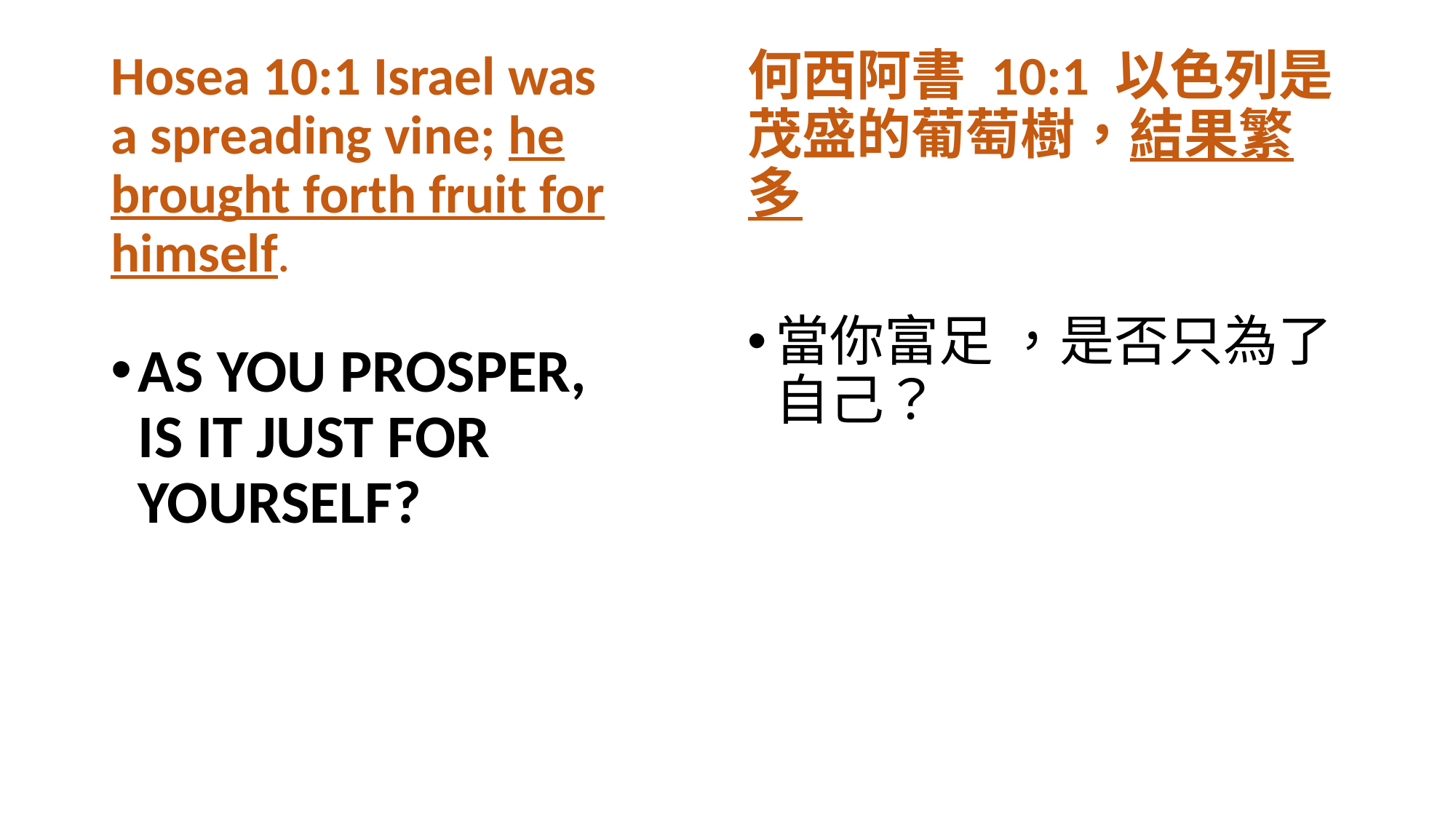

Hosea 10:1 Israel was a spreading vine; he brought forth fruit for himself.

AS YOU PROSPER, IS IT JUST FOR YOURSELF?

何西阿書 10:1 以色列是茂盛的葡萄樹，結果繁多

當你富足 ，是否只為了自己？